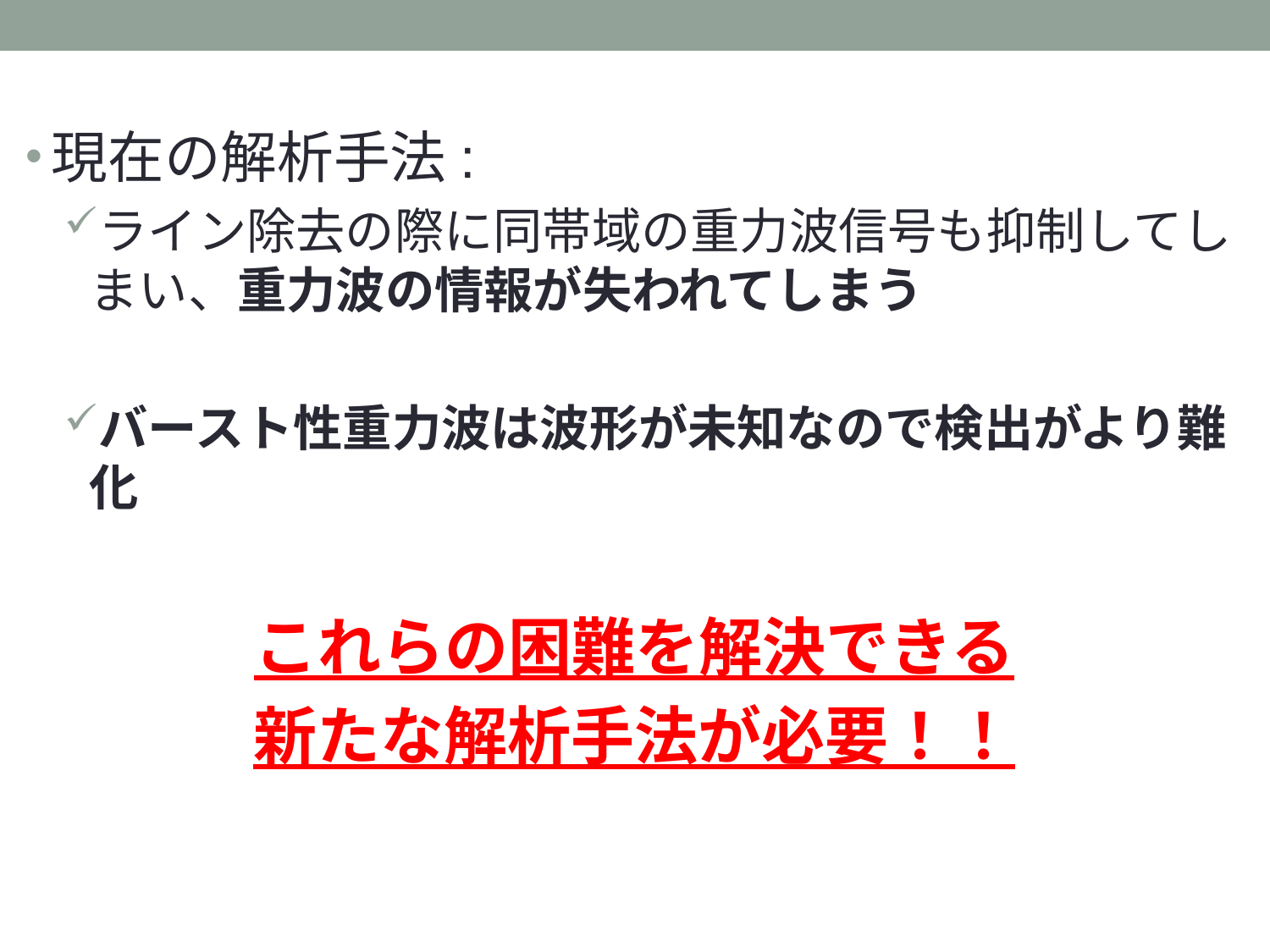

現在の解析手法:
ライン除去の際に同帯域の重力波信号も抑制してしまい、重力波の情報が失われてしまう

バースト性重力波は波形が未知なので検出がより難化

これらの困難を解決できる
新たな解析手法が必要！！